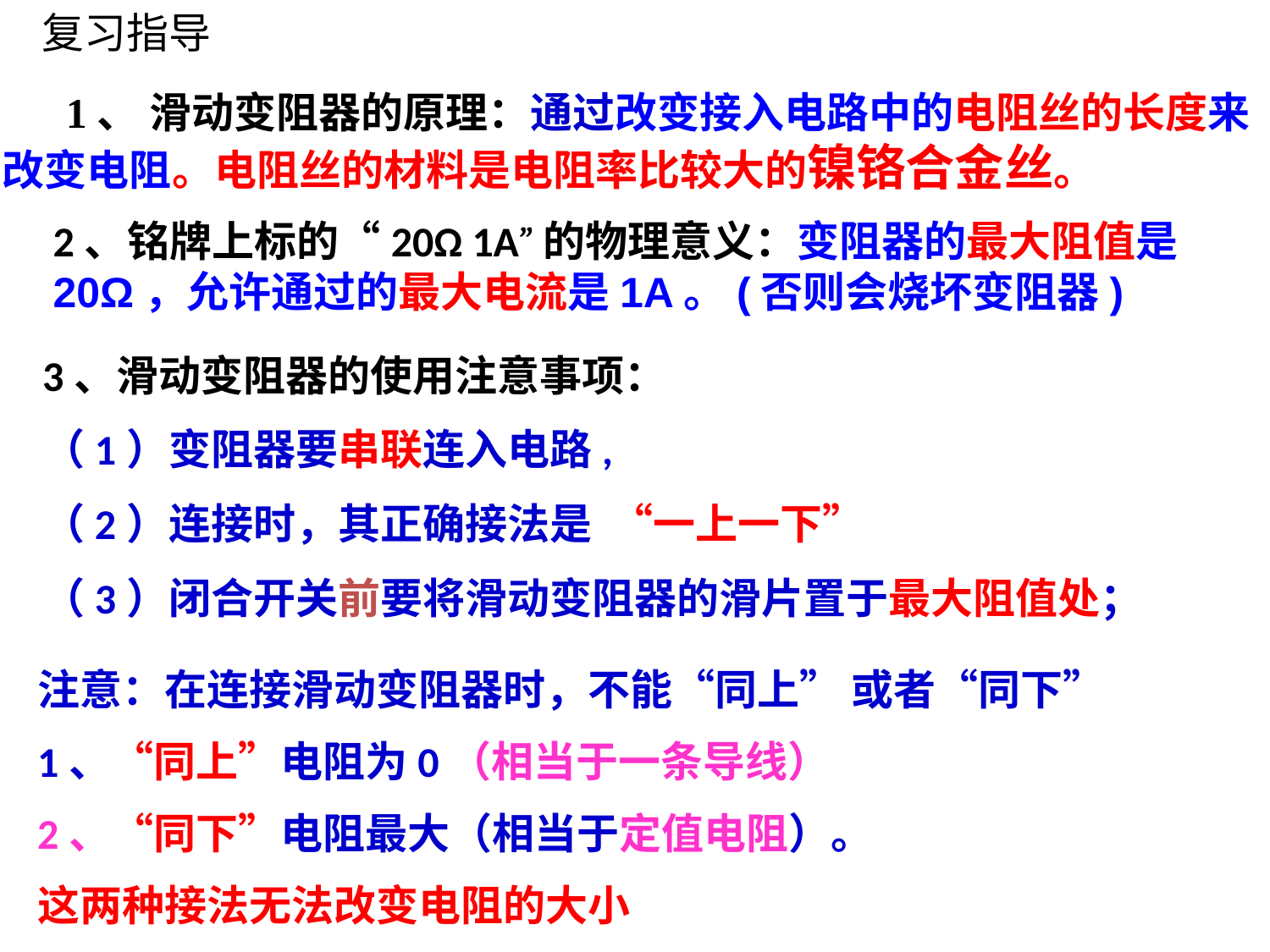

复习指导
      1、 滑动变阻器的原理：通过改变接入电路中的电阻丝的长度来改变电阻。电阻丝的材料是电阻率比较大的镍铬合金丝。

2、铭牌上标的“20Ω 1A”的物理意义：变阻器的最大阻值是20Ω，允许通过的最大电流是1A。(否则会烧坏变阻器)
3、滑动变阻器的使用注意事项：
（1）变阻器要串联连入电路,
（2）连接时，其正确接法是  “一上一下”
（3）闭合开关前要将滑动变阻器的滑片置于最大阻值处；

注意：在连接滑动变阻器时，不能“同上” 或者“同下”
1、“同上”电阻为0（相当于一条导线）
2、“同下”电阻最大（相当于定值电阻）。
这两种接法无法改变电阻的大小